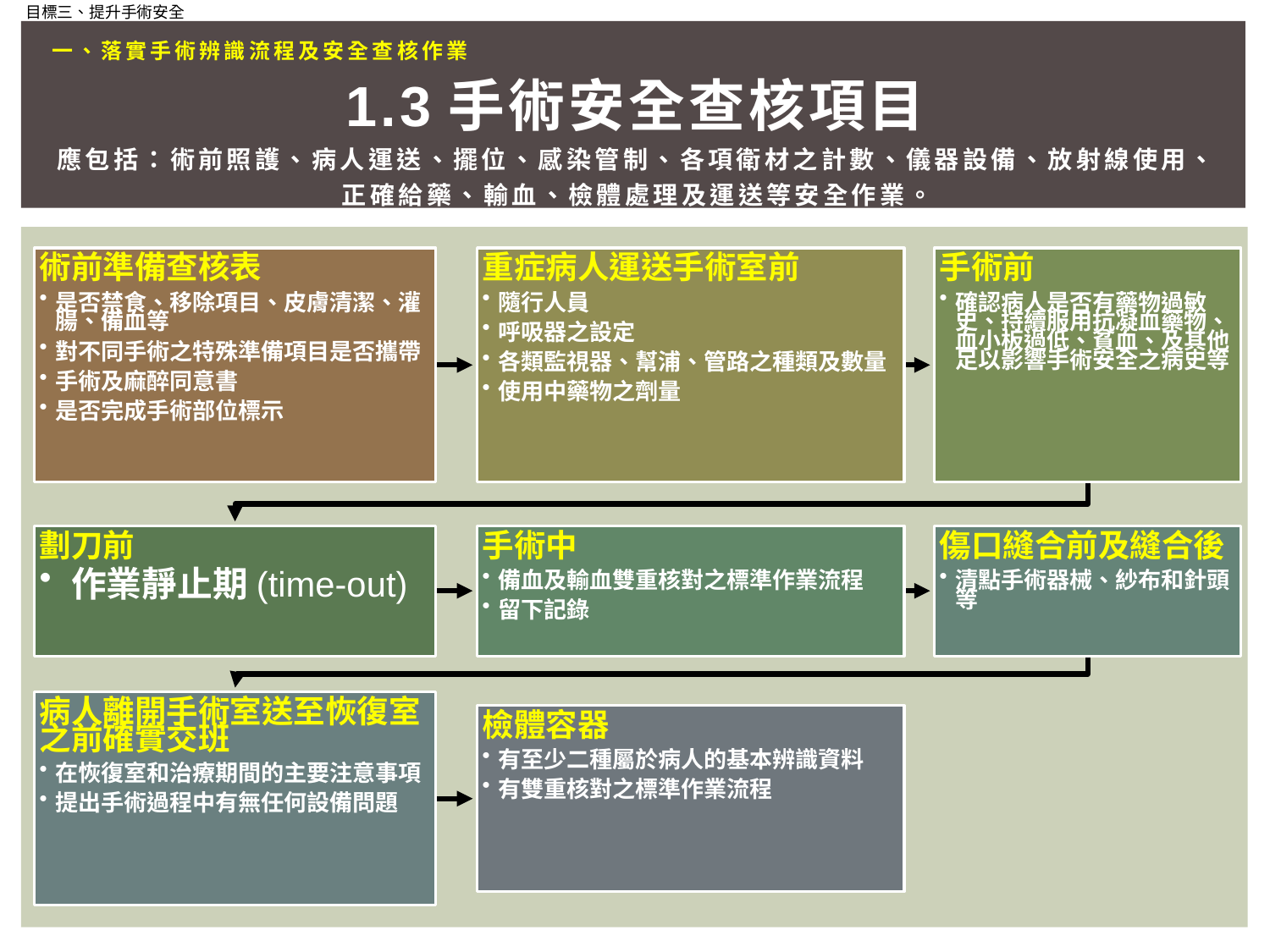

一、落實手術辨識流程及安全查核作業
# 1.3手術安全查核項目 應包括：術前照護、病人運送、擺位、感染管制、各項衛材之計數、儀器設備、放射線使用、 正確給藥、輸血、檢體處理及運送等安全作業。

術前準備查核表
是否禁食、移除項目、皮膚清潔、灌腸、備血等
對不同手術之特殊準備項目是否攜帶
手術及麻醉同意書
是否完成手術部位標示

重症病人運送手術室前
隨行人員
呼吸器之設定
各類監視器、幫浦、管路之種類及數量
使用中藥物之劑量

手術前
確認病人是否有藥物過敏史、持續服用抗凝血藥物、血小板過低、貧血、及其他足以影響手術安全之病史等

劃刀前
作業靜止期(time-out)

手術中
備血及輸血雙重核對之標準作業流程
留下記錄

傷口縫合前及縫合後
清點手術器械、紗布和針頭等

病人離開手術室送至恢復室之前確實交班
在恢復室和治療期間的主要注意事項
提出手術過程中有無任何設備問題
檢體容器
有至少二種屬於病人的基本辨識資料
有雙重核對之標準作業流程